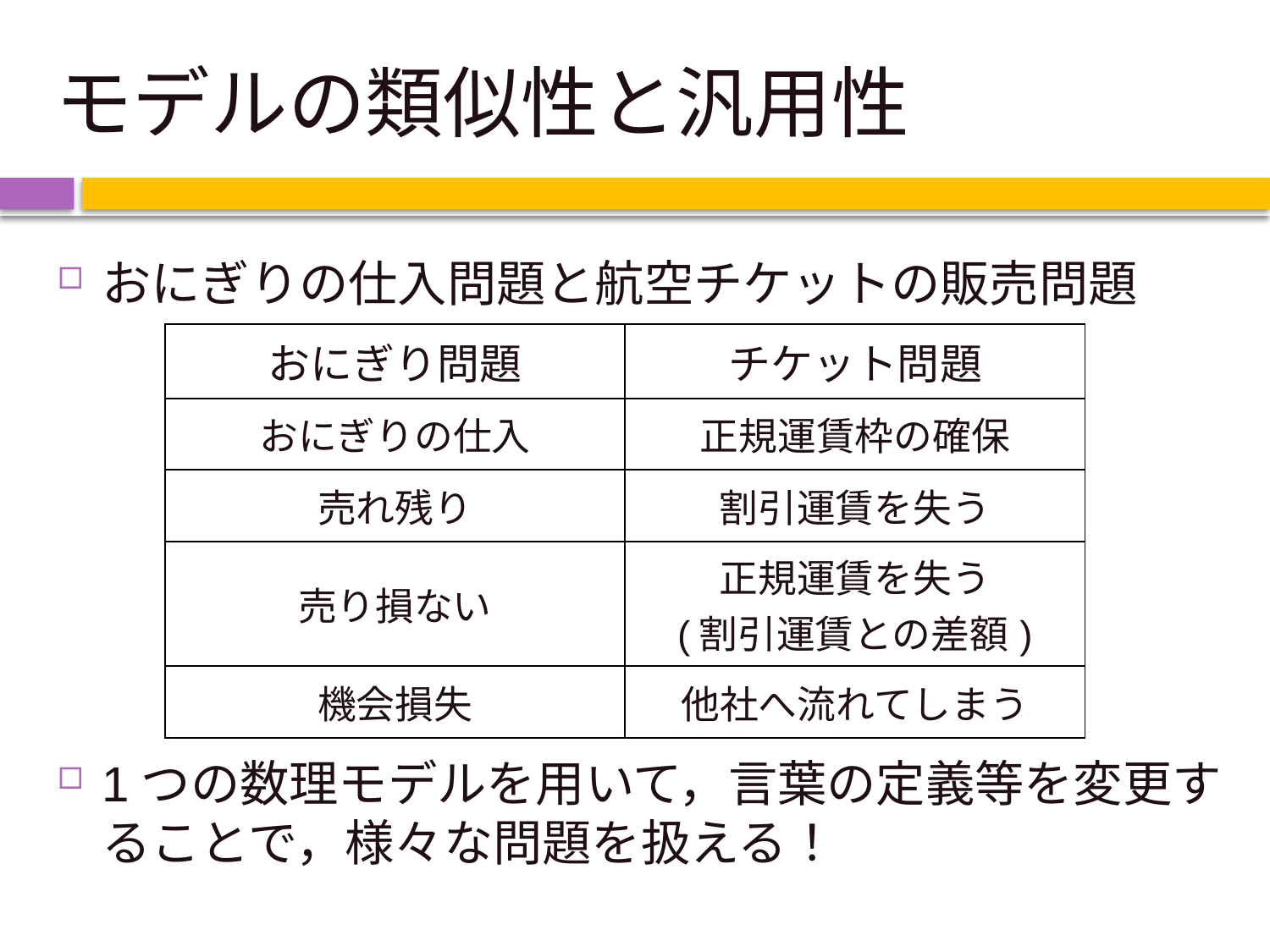

# モデルの類似性と汎用性
おにぎりの仕入問題と航空チケットの販売問題

1つの数理モデルを用いて，言葉の定義等を変更することで，様々な問題を扱える！
| おにぎり問題 | チケット問題 |
| --- | --- |
| おにぎりの仕入 | 正規運賃枠の確保 |
| 売れ残り | 割引運賃を失う |
| 売り損ない | 正規運賃を失う (割引運賃との差額) |
| 機会損失 | 他社へ流れてしまう |